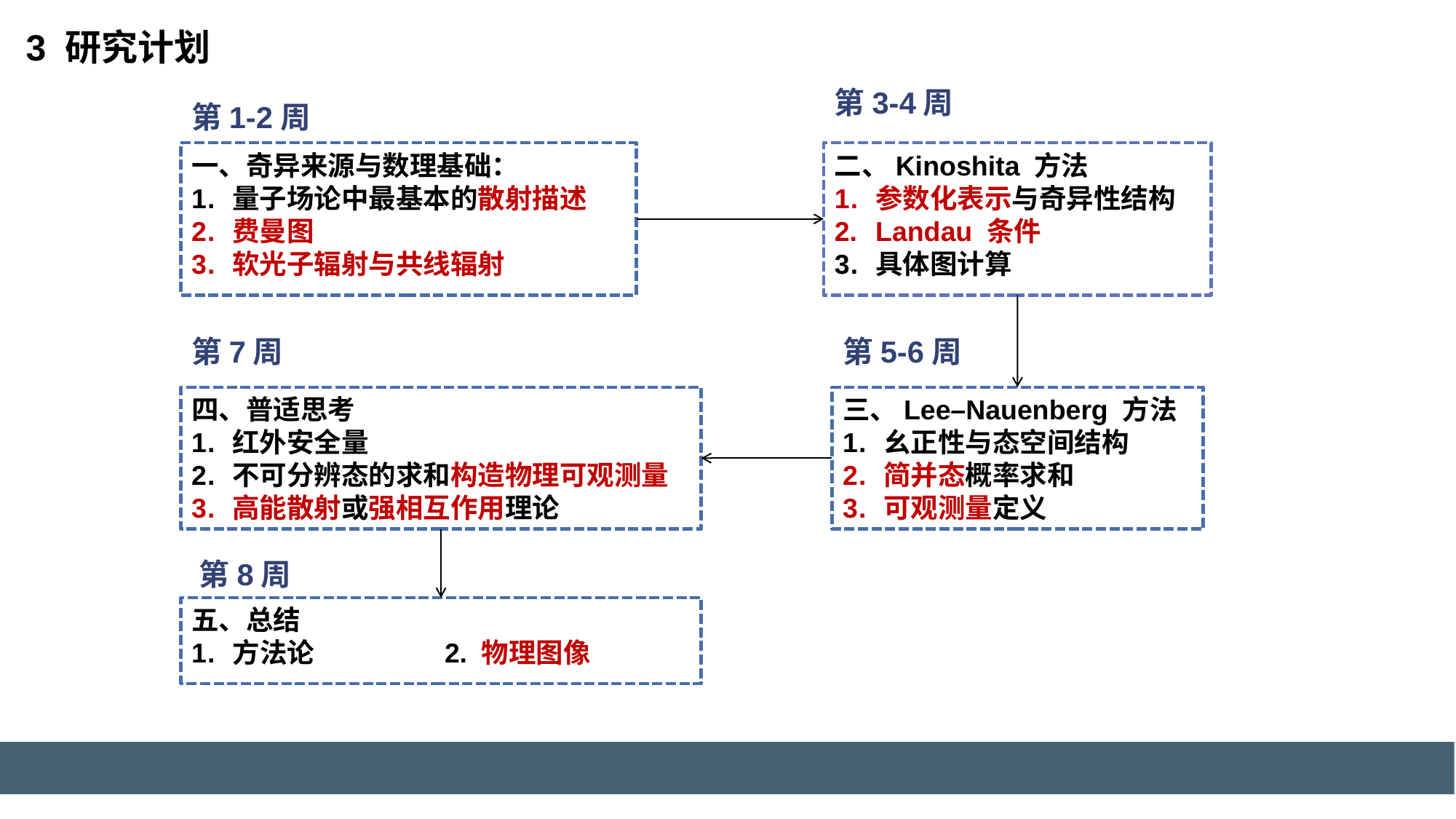

3 研究计划
第3-4周
第1-2周
一、奇异来源与数理基础：
量子场论中最基本的散射描述
费曼图
软光子辐射与共线辐射
二、Kinoshita 方法
参数化表示与奇异性结构
Landau 条件
具体图计算
第7周
第5-6周
四、普适思考
红外安全量
不可分辨态的求和构造物理可观测量
高能散射或强相互作用理论
三、Lee–Nauenberg 方法
幺正性与态空间结构
简并态概率求和
可观测量定义
第8周
五、总结
方法论                    2. 物理图像